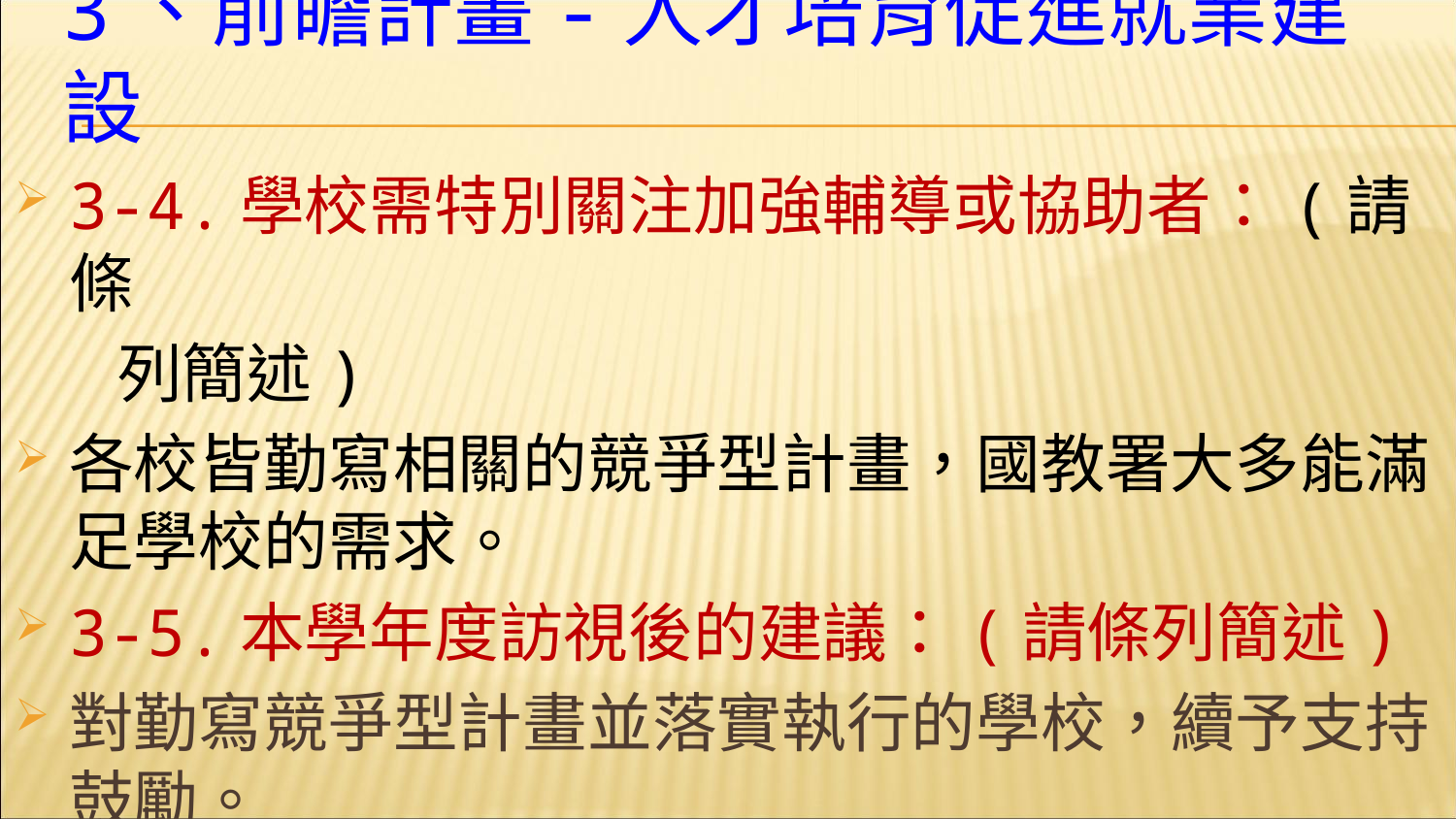

# 3、前瞻計畫-人才培育促進就業建設
3-4.學校需特別關注加強輔導或協助者：(請條
      列簡述)
各校皆勤寫相關的競爭型計畫，國教署大多能滿足學校的需求。
3-5.本學年度訪視後的建議：(請條列簡述)
對勤寫競爭型計畫並落實執行的學校，續予支持鼓勵。